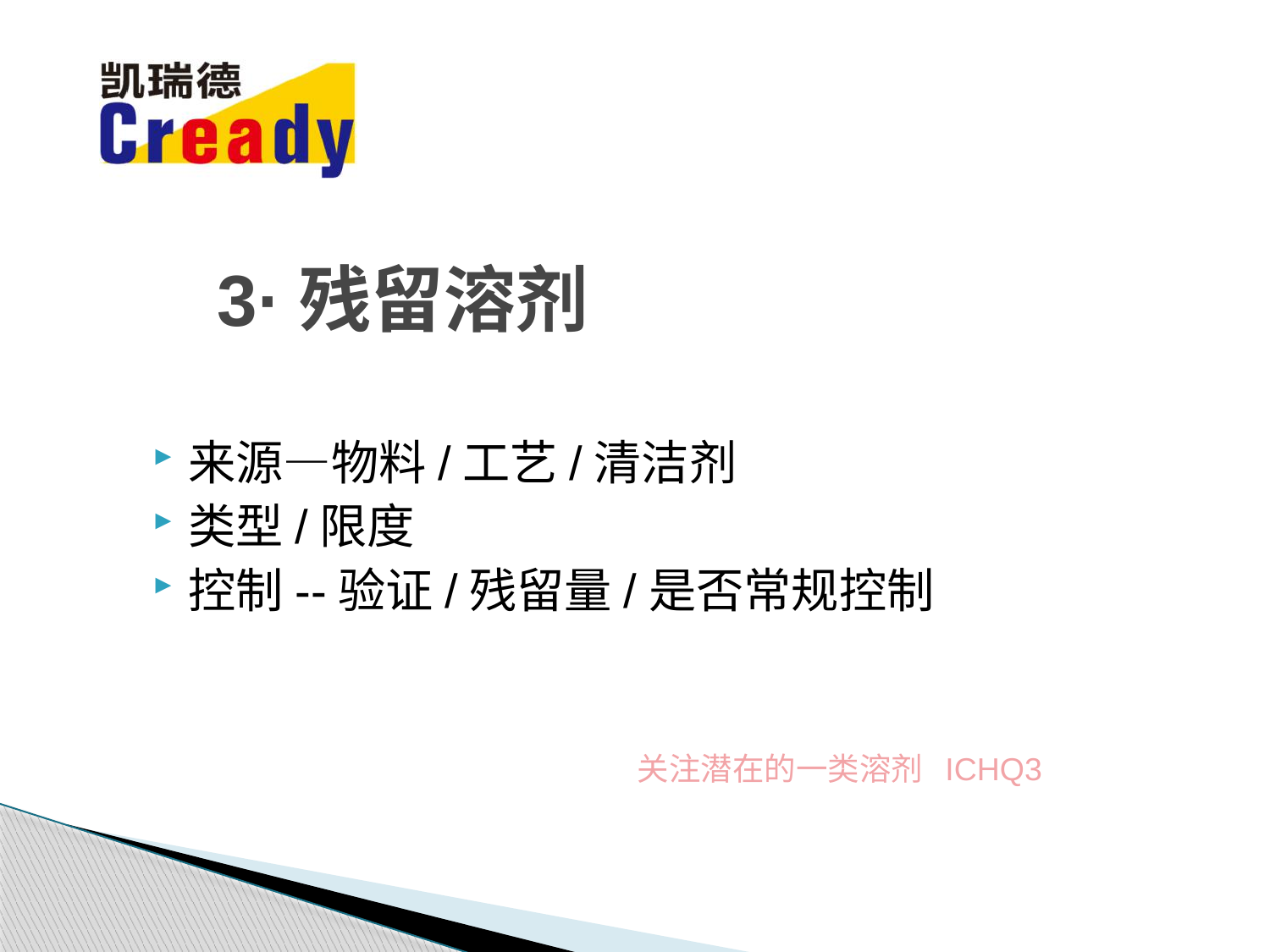

# 3·残留溶剂
来源—物料/工艺/清洁剂
类型/限度
控制--验证/残留量/是否常规控制

关注潜在的一类溶剂  ICHQ3